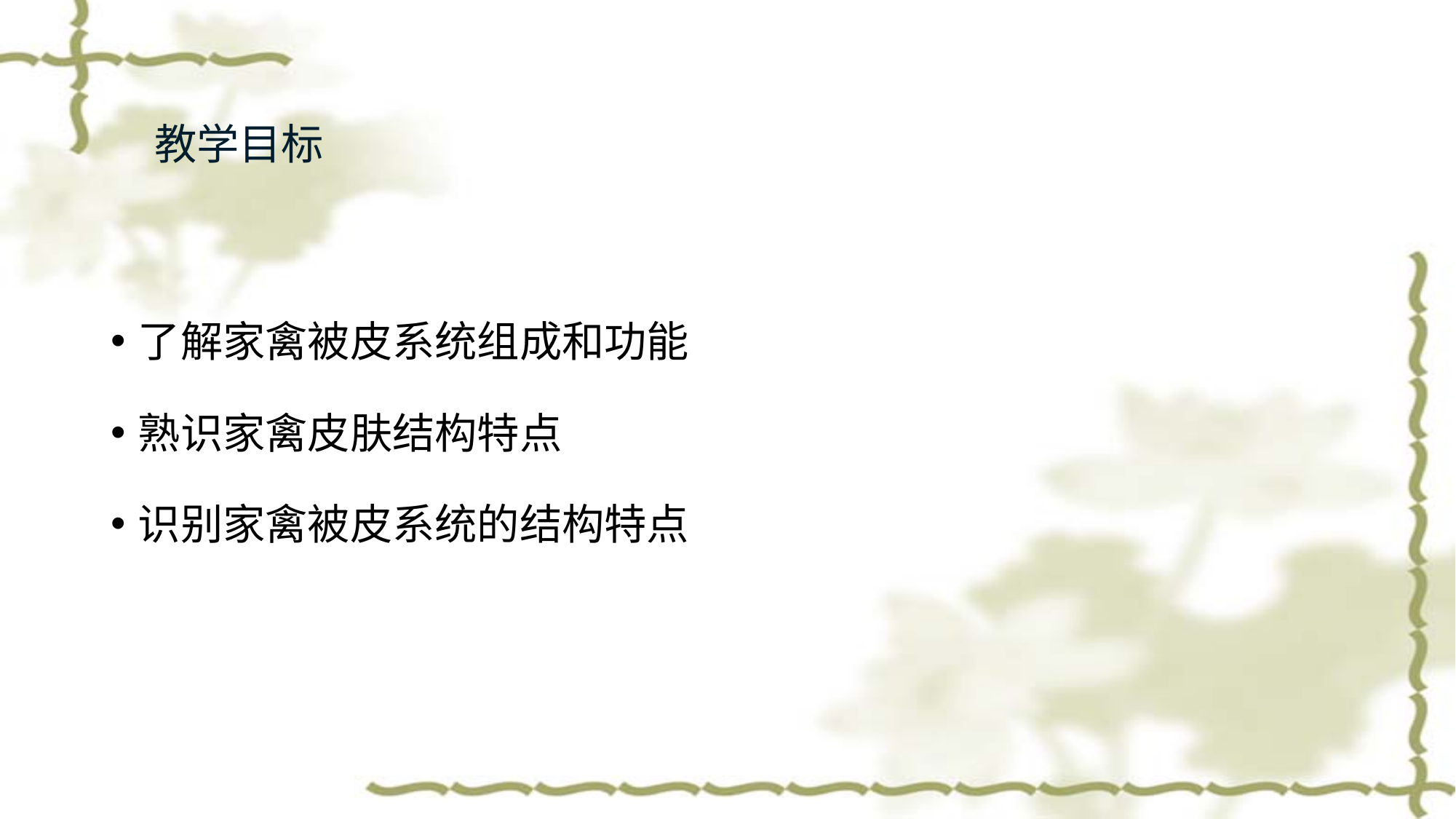

教学目标

了解家禽被皮系统组成和功能
熟识家禽皮肤结构特点
识别家禽被皮系统的结构特点